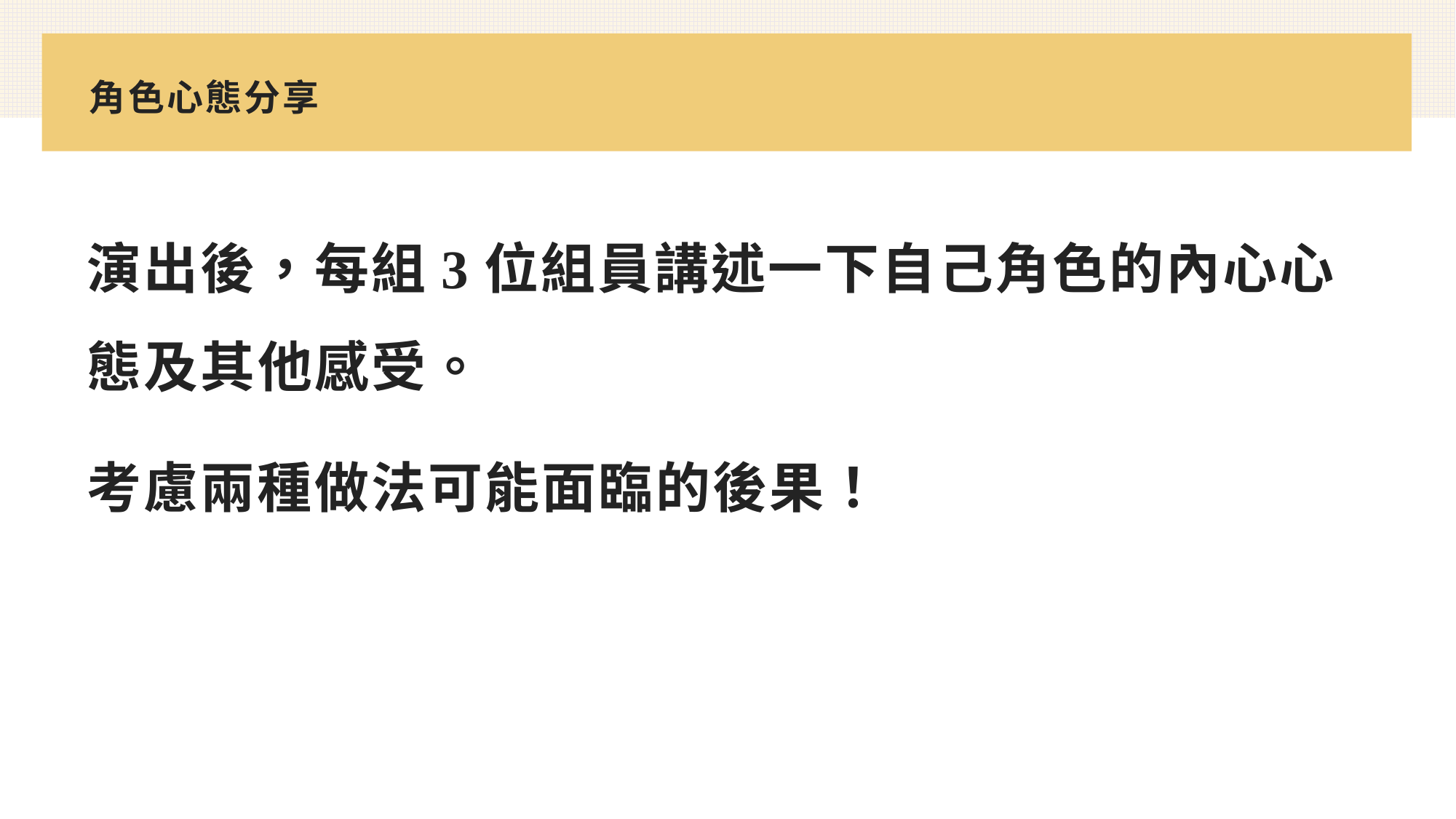

# 角色心態分享
演出後，每組3位組員講述一下自己角色的內心心態及其他感受。
考慮兩種做法可能面臨的後果！